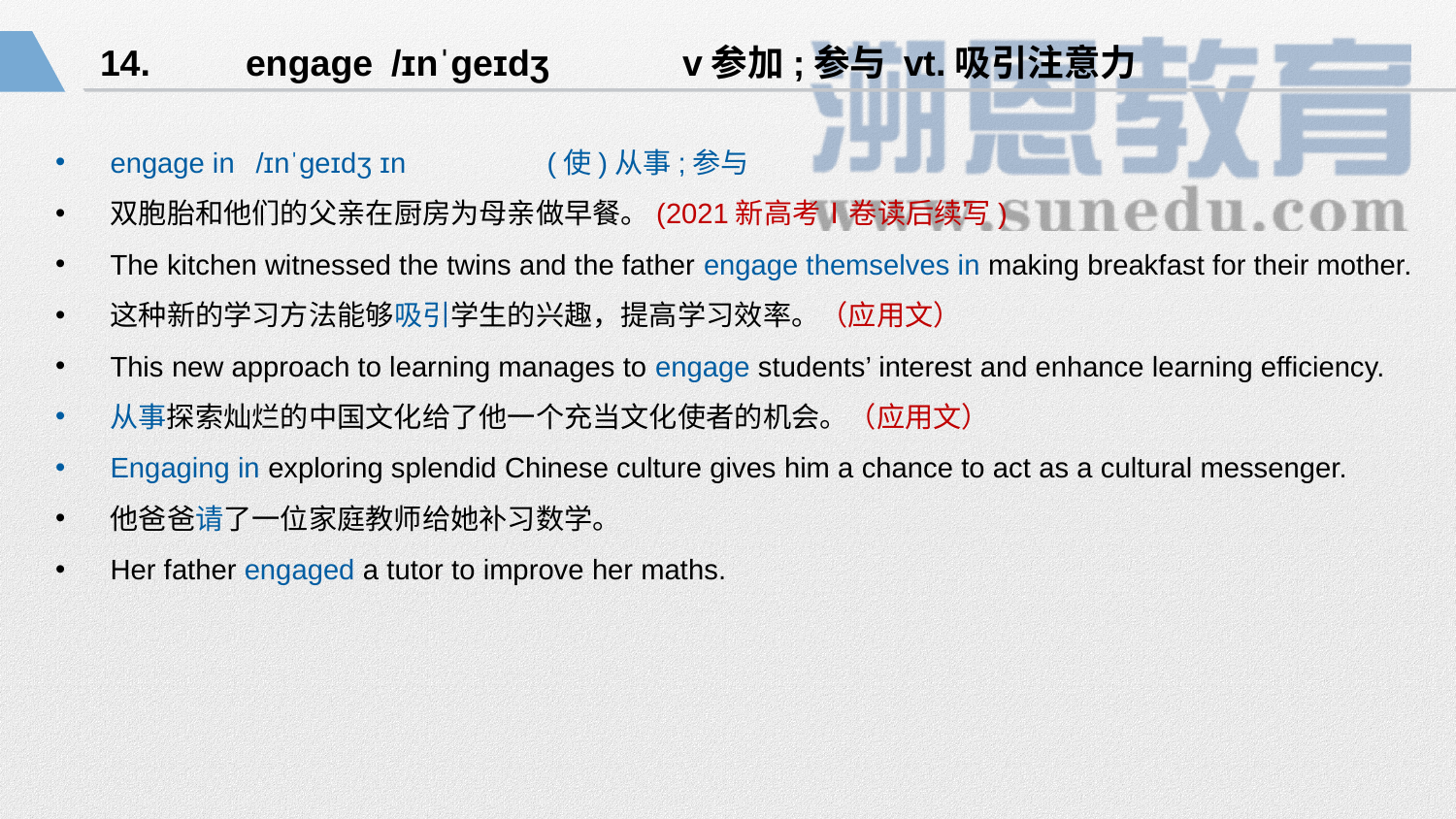

14.	engage	/ɪnˈgeɪdʒ	v参加;参与 vt.吸引注意力
engage in	/ɪnˈgeɪdʒ ɪn	(使)从事;参与
双胞胎和他们的父亲在厨房为母亲做早餐。(2021新高考Ⅰ卷读后续写)
The kitchen witnessed the twins and the father engage themselves in making breakfast for their mother.
这种新的学习方法能够吸引学生的兴趣，提高学习效率。（应用文）
This new approach to learning manages to engage students’ interest and enhance learning efficiency.
从事探索灿烂的中国文化给了他一个充当文化使者的机会。（应用文）
Engaging in exploring splendid Chinese culture gives him a chance to act as a cultural messenger.
他爸爸请了一位家庭教师给她补习数学。
Her father engaged a tutor to improve her maths.